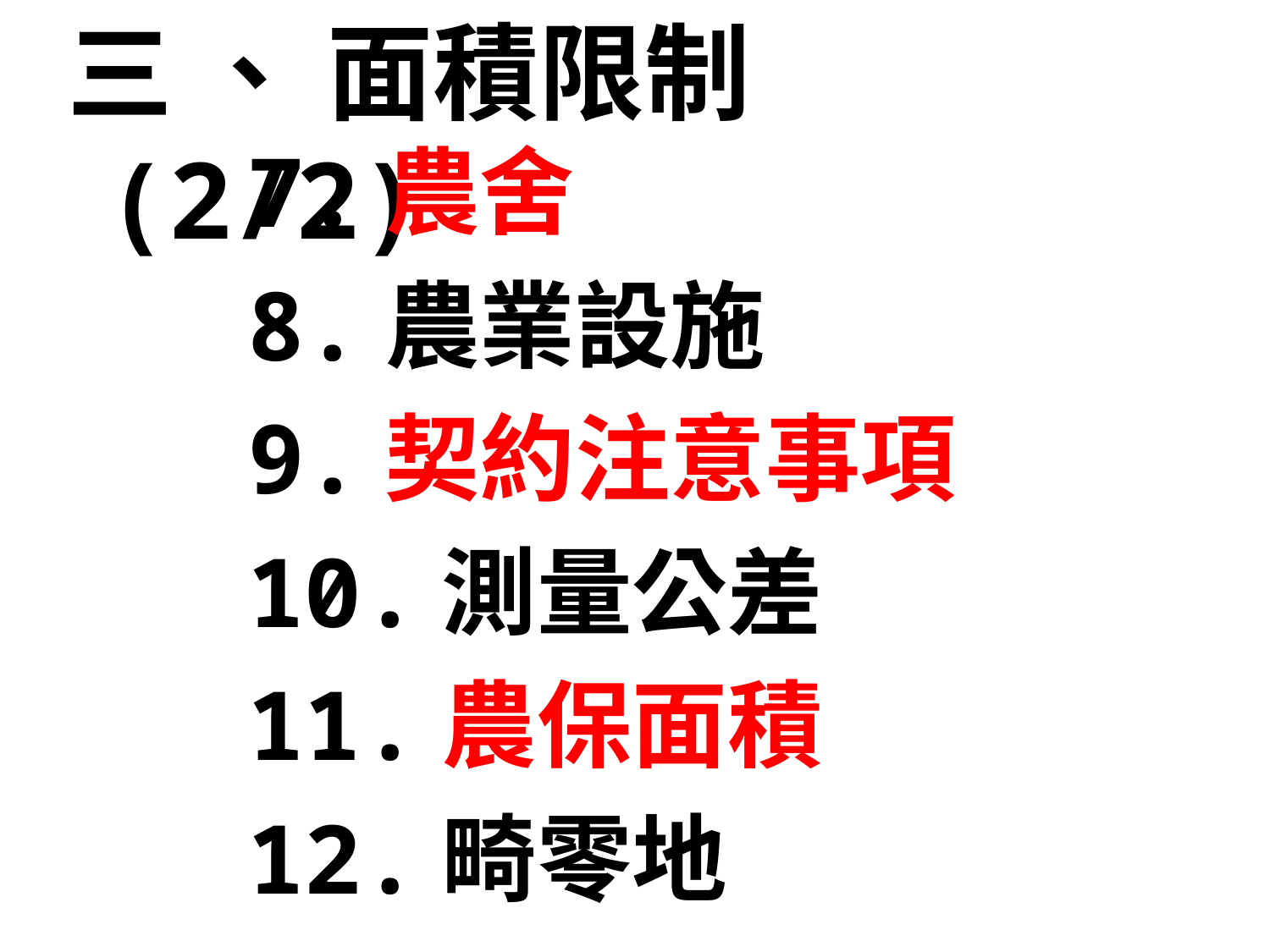

三 、 面積限制(2/2)

7.農舍
8.農業設施
9.契約注意事項
10.測量公差
11.農保面積
12.畸零地